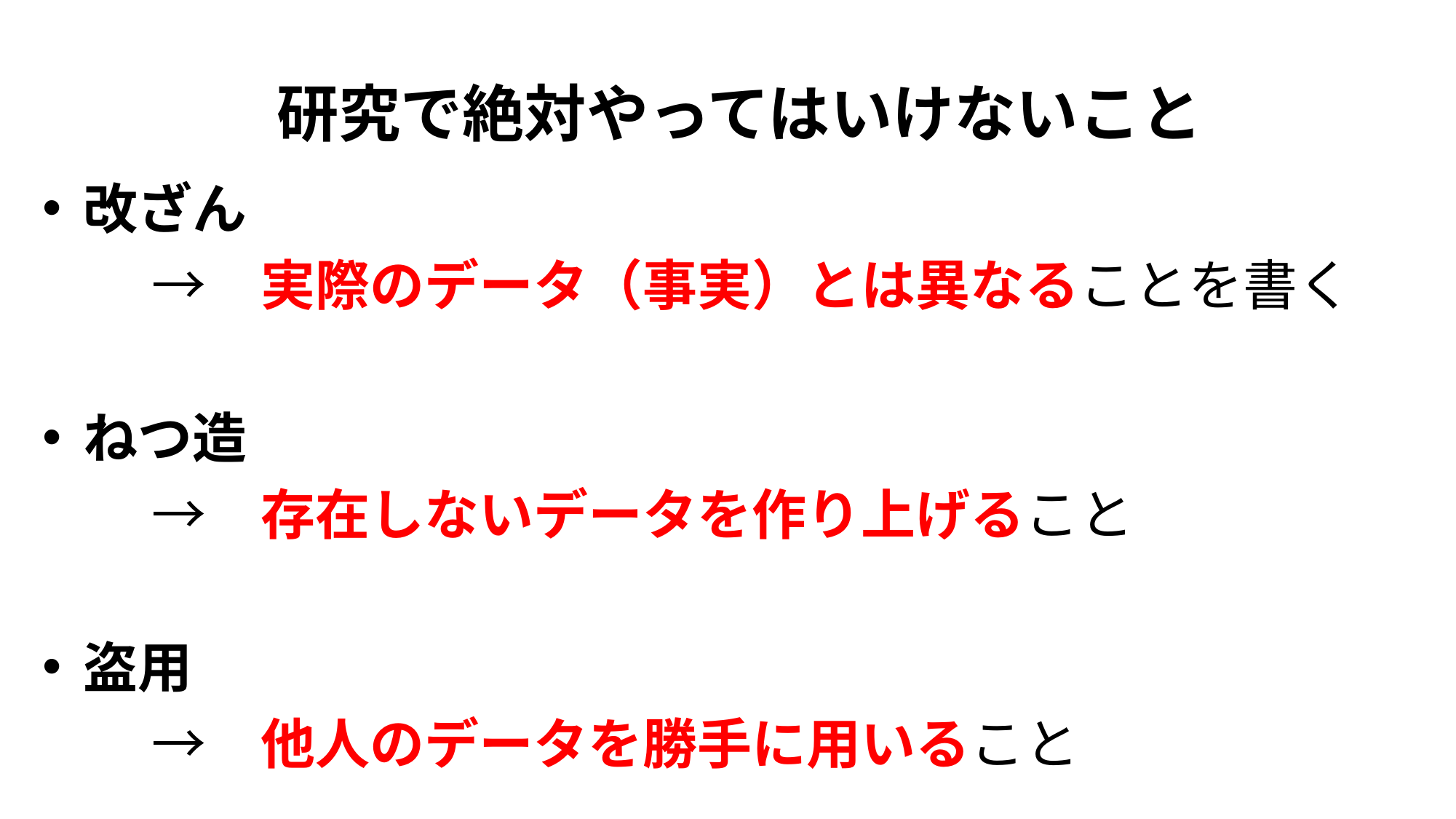

# 研究で絶対やってはいけないこと
改ざん
　　→　実際のデータ（事実）とは異なることを書く

ねつ造
　　→　存在しないデータを作り上げること

盗用
　　→　他人のデータを勝手に用いること